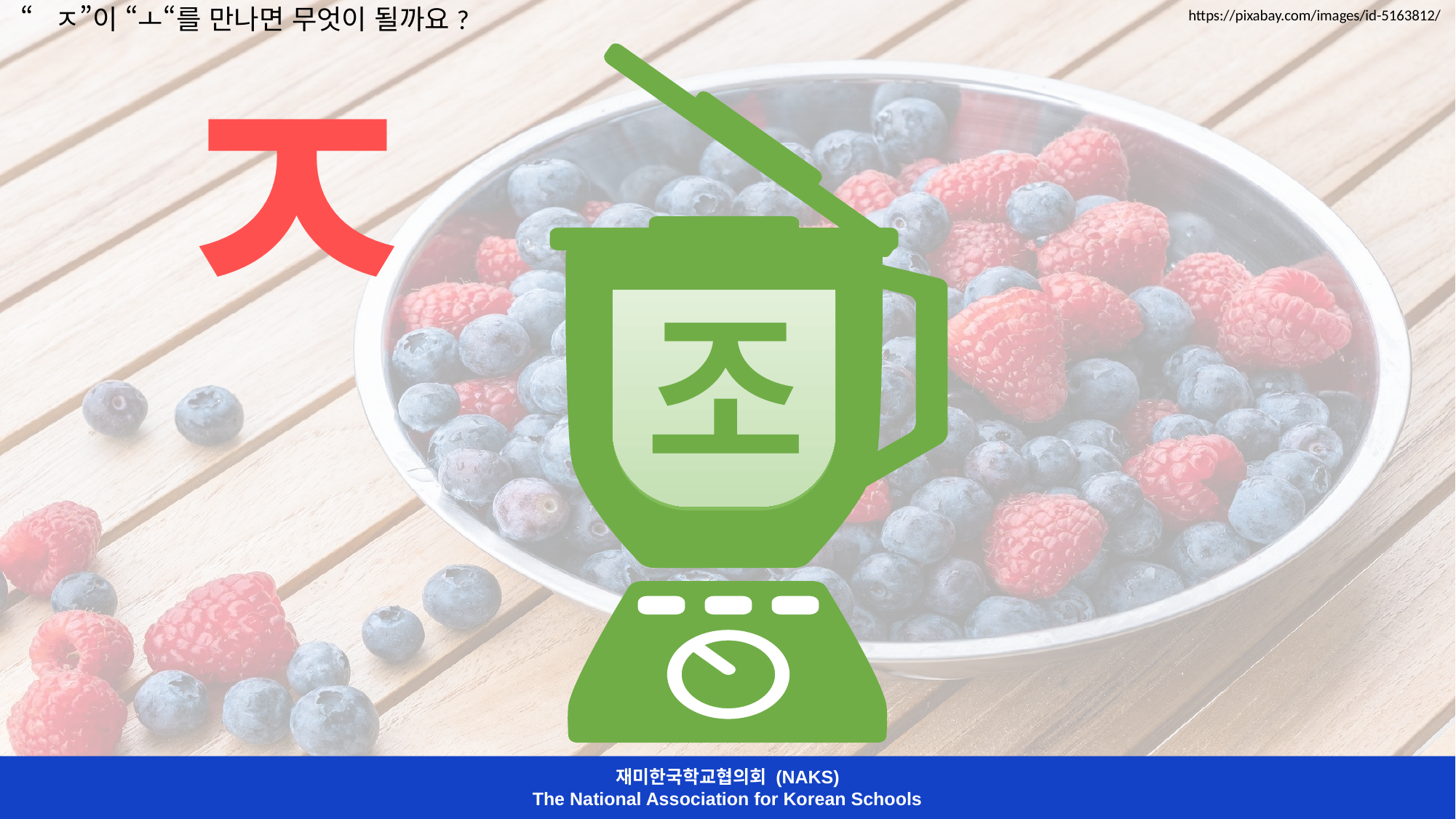

https://pixabay.com/images/id-5163812/
“ㅈ”이 “ㅗ“를 만나면 무엇이 될까요?
ㅈ

조
ㅗ

재미한국학교협의회 (NAKS)
The National Association for Korean Schools